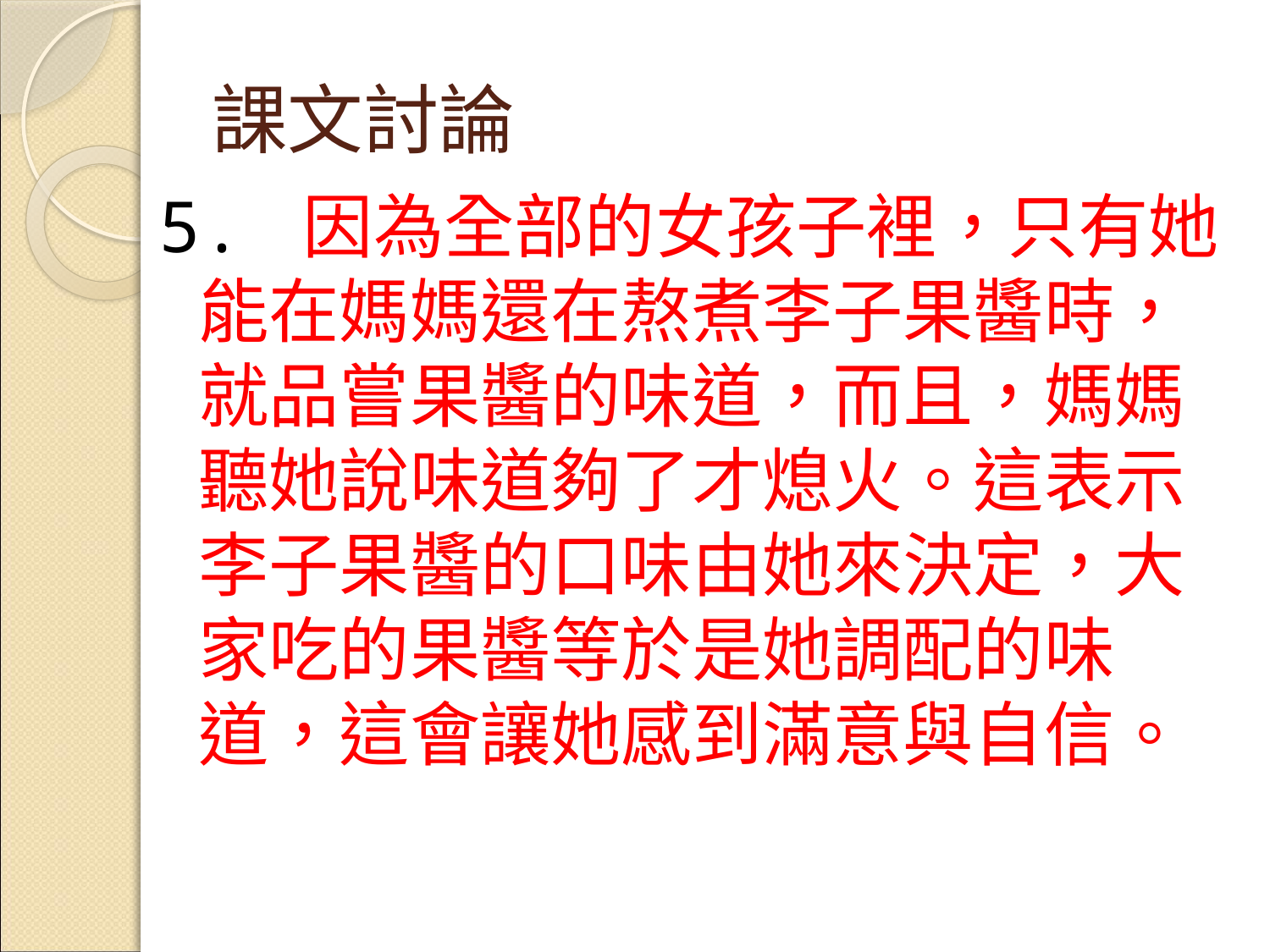

課文討論
5. 因為全部的女孩子裡，只有她能在媽媽還在熬煮李子果醬時，就品嘗果醬的味道，而且，媽媽聽她說味道夠了才熄火。這表示李子果醬的口味由她來決定，大家吃的果醬等於是她調配的味道，這會讓她感到滿意與自信。